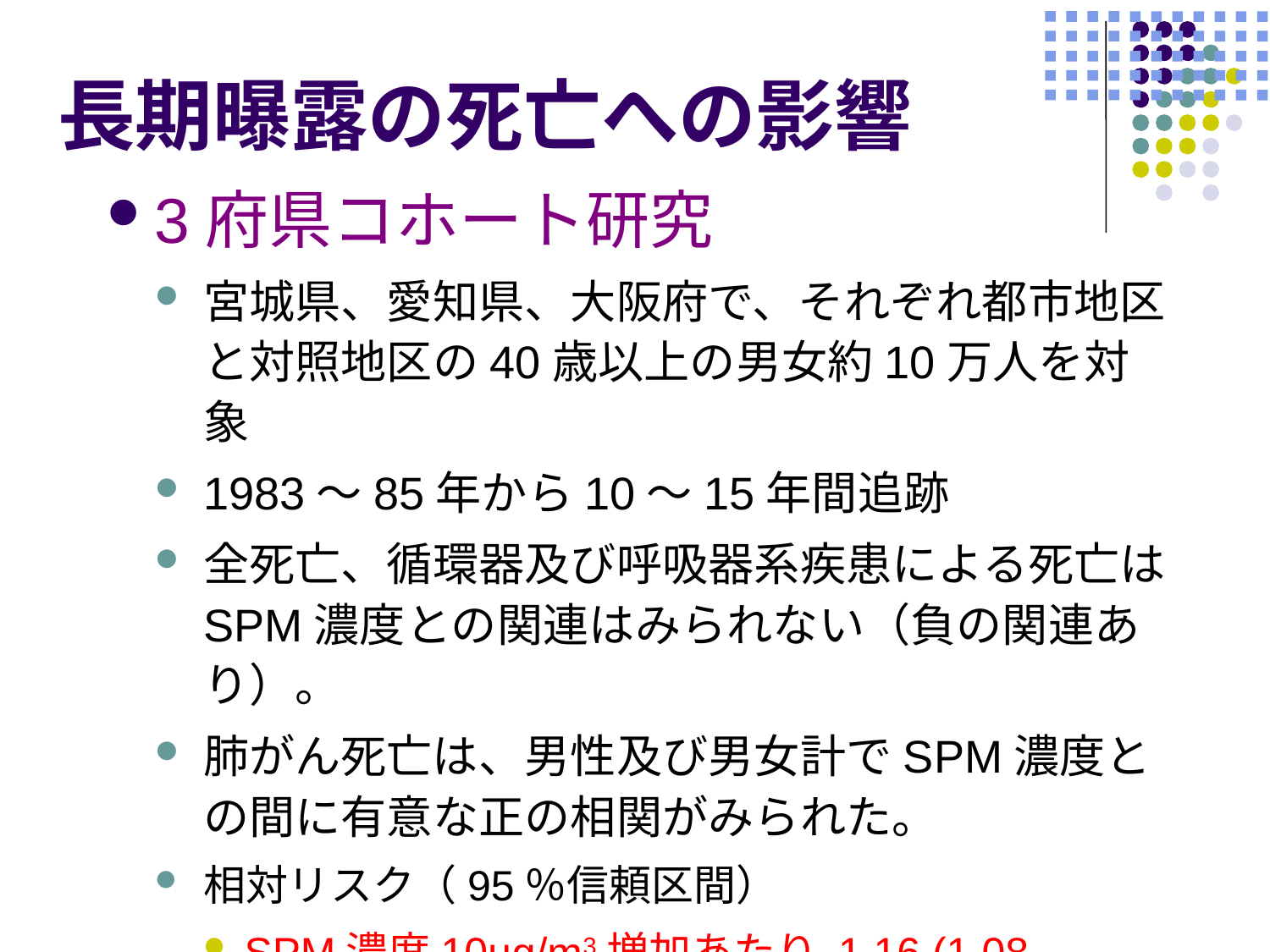

# 長期曝露の死亡への影響
3府県コホート研究
宮城県、愛知県、大阪府で、それぞれ都市地区と対照地区の40歳以上の男女約10万人を対象
1983～85年から10～15年間追跡
全死亡、循環器及び呼吸器系疾患による死亡はSPM濃度との関連はみられない（負の関連あり）。
肺がん死亡は、男性及び男女計でSPM濃度との間に有意な正の相関がみられた。
相対リスク（95％信頼区間）
SPM濃度10µg/m3増加あたり 1.16 (1.08-1.25）
　 PM2.5濃度に換算すれば、1.24 (1.12-1.37)